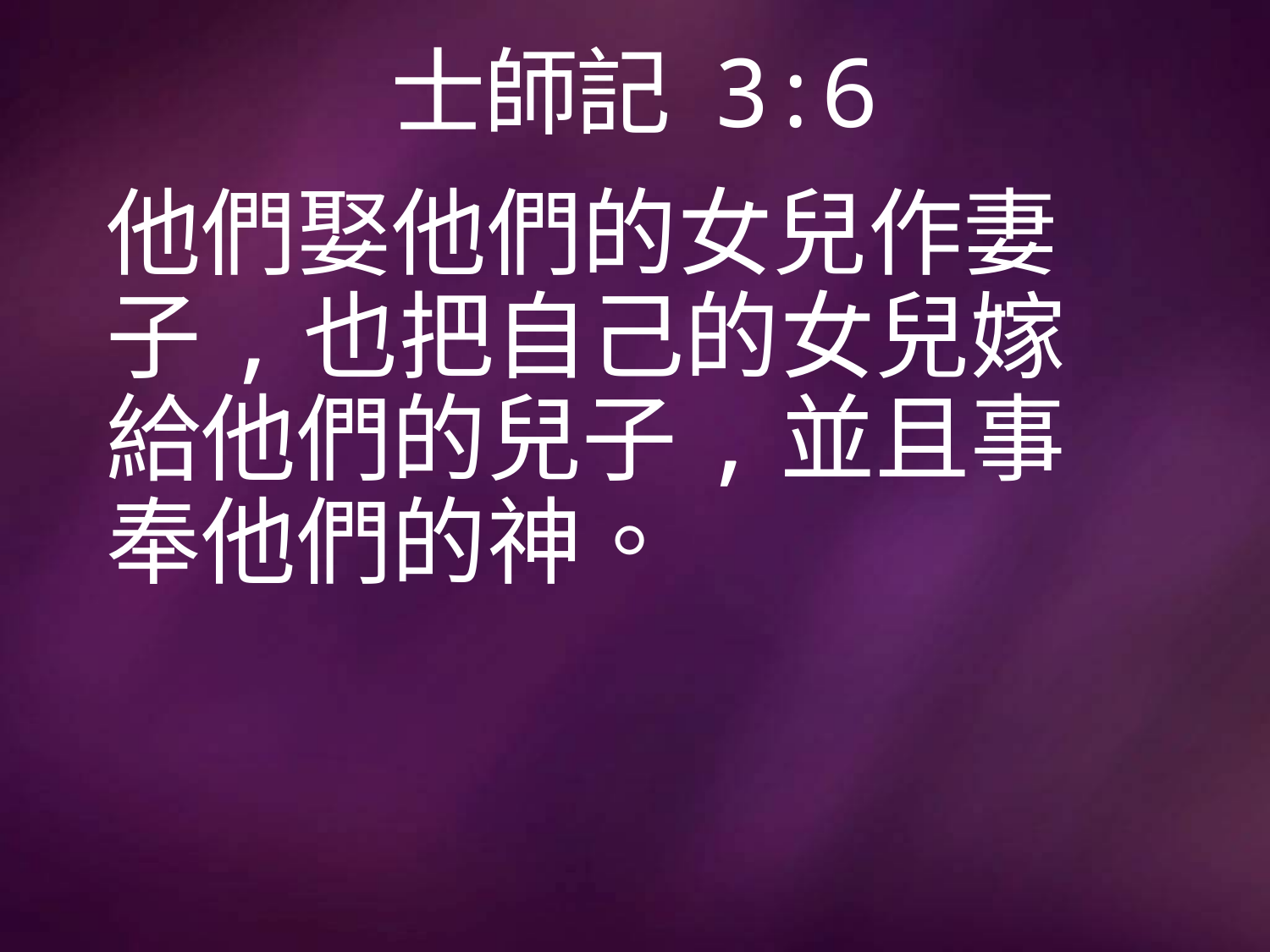

# 士師記 3:6
他們娶他們的女兒作妻子,也把自己的女兒嫁給他們的兒子,並且事奉他們的神。